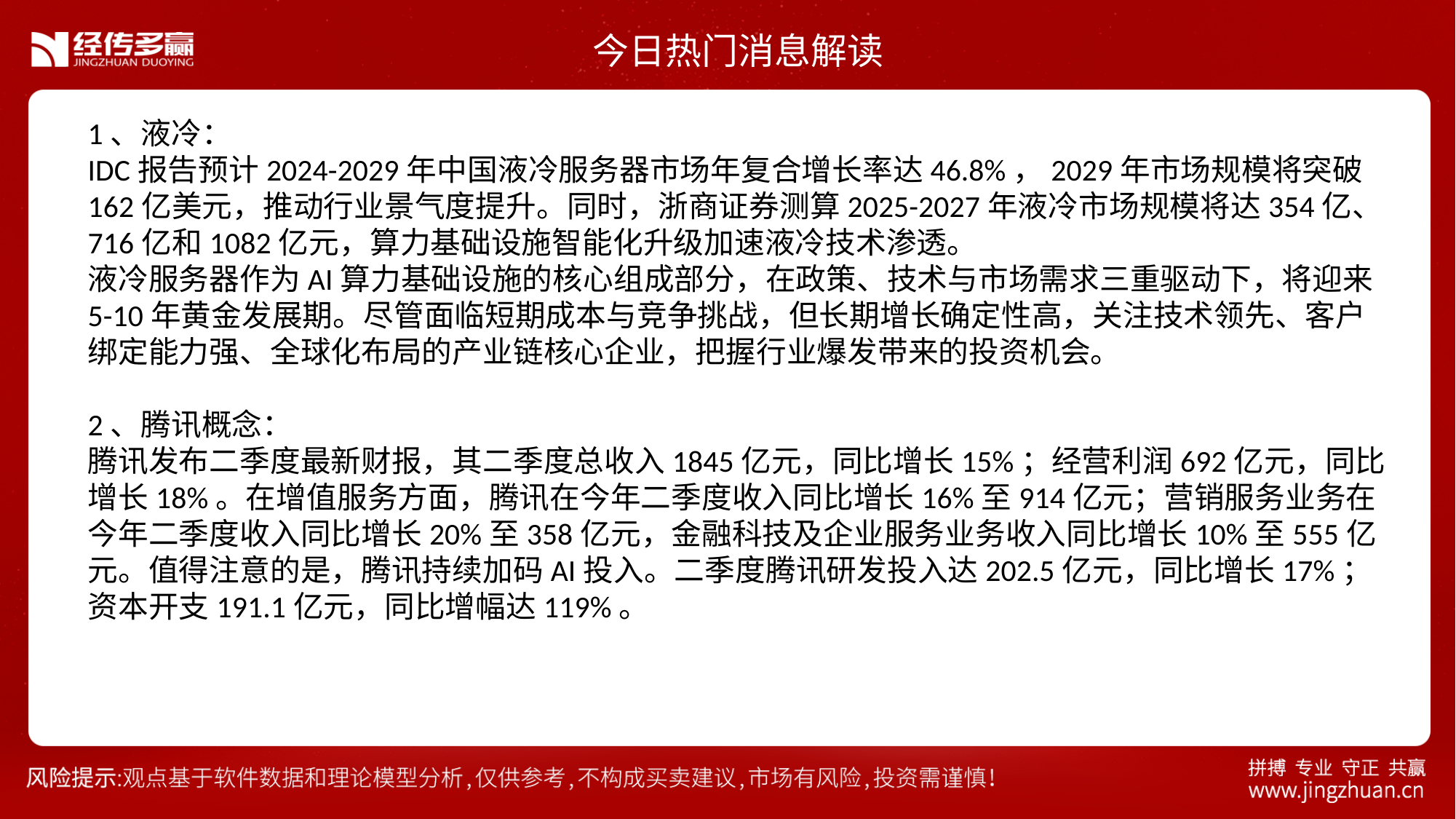

今日热门消息解读
1、液冷：
IDC报告预计2024-2029年中国液冷服务器市场年复合增长率达46.8%，2029年市场规模将突破162亿美元，推动行业景气度提升。同时，浙商证券测算2025-2027年液冷市场规模将达354亿、716亿和1082亿元，算力基础设施智能化升级加速液冷技术渗透。
液冷服务器作为AI算力基础设施的核心组成部分，在政策、技术与市场需求三重驱动下，将迎来5-10年黄金发展期。尽管面临短期成本与竞争挑战，但长期增长确定性高，关注技术领先、客户绑定能力强、全球化布局的产业链核心企业，把握行业爆发带来的投资机会。

2、腾讯概念：
腾讯发布二季度最新财报，其二季度总收入1845亿元，同比增长15%；经营利润692亿元，同比增长18%。在增值服务方面，腾讯在今年二季度收入同比增长16%至914亿元；营销服务业务在今年二季度收入同比增长20%至358亿元，金融科技及企业服务业务收入同比增长10%至555亿元。值得注意的是，腾讯持续加码AI投入。二季度腾讯研发投入达202.5亿元，同比增长17%；资本开支191.1亿元，同比增幅达119%。